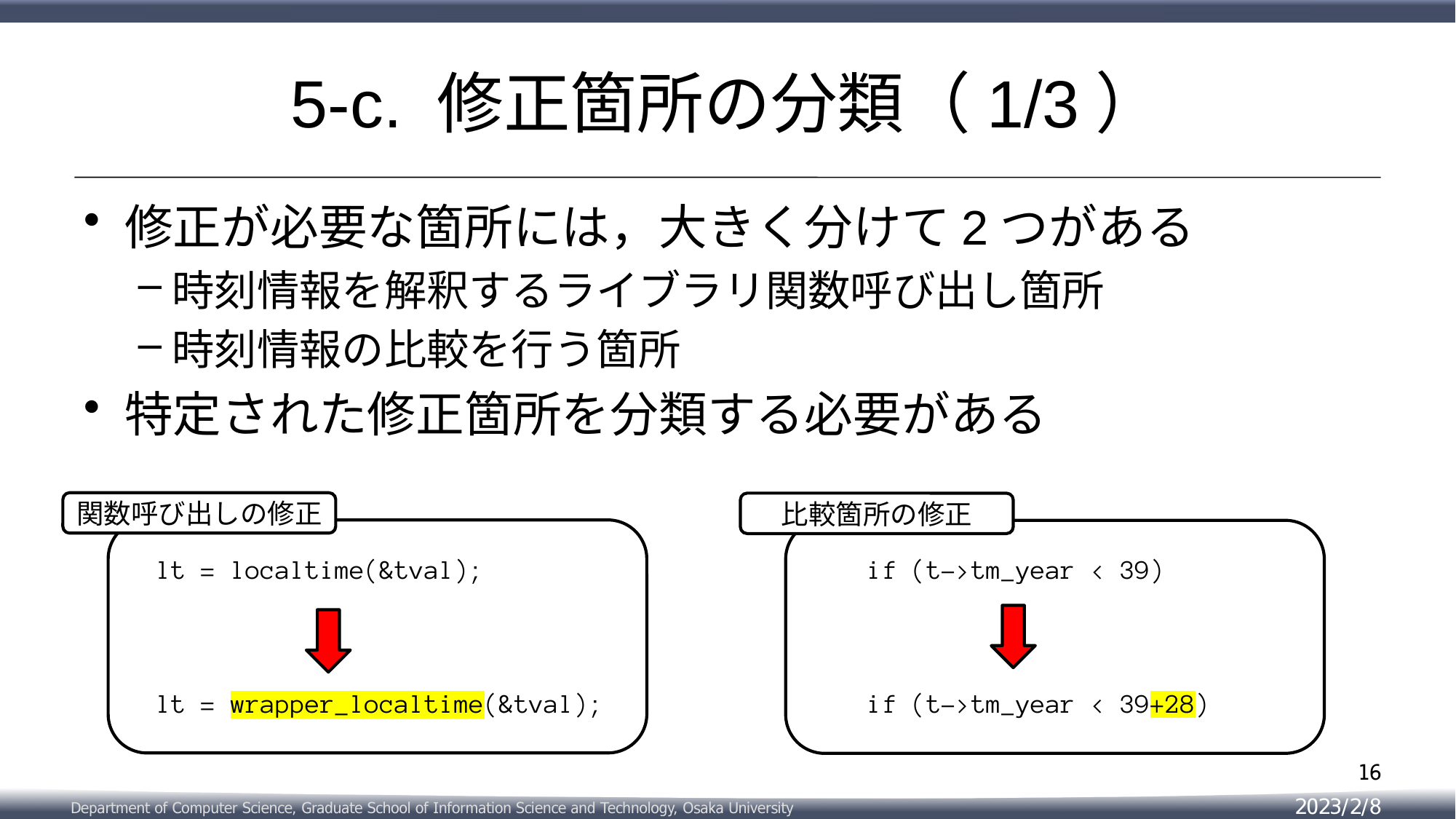

# 5-c. 修正箇所の分類（1/3）
修正が必要な箇所には，大きく分けて2つがある
時刻情報を解釈するライブラリ関数呼び出し箇所
時刻情報の比較を行う箇所
特定された修正箇所を分類する必要がある
関数呼び出しの修正
比較箇所の修正

lt = localtime(&tval);
if (t->tm_year < 39)

if (t->tm_year < 39+28)
lt = wrapper_localtime(&tval);
16
2023/2/8